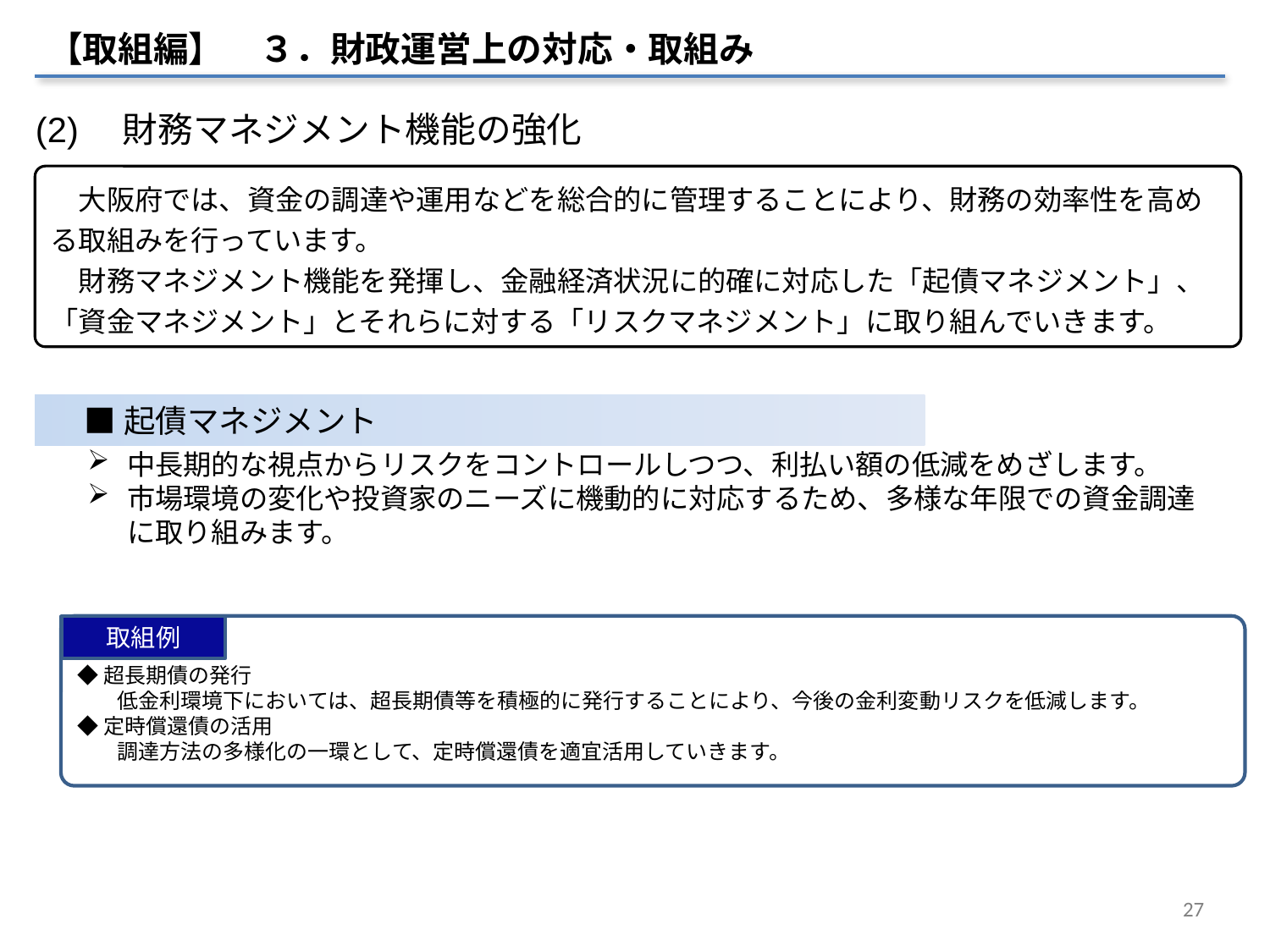

【取組編】　３．財政運営上の対応・取組み
(2)　財務マネジメント機能の強化
　大阪府では、資金の調達や運用などを総合的に管理することにより、財務の効率性を高める取組みを行っています。
　財務マネジメント機能を発揮し、金融経済状況に的確に対応した「起債マネジメント」、「資金マネジメント」とそれらに対する「リスクマネジメント」に取り組んでいきます。
■起債マネジメント
中長期的な視点からリスクをコントロールしつつ、利払い額の低減をめざします。
市場環境の変化や投資家のニーズに機動的に対応するため、多様な年限での資金調達に取り組みます。

取組例
◆超長期債の発行
 　  低金利環境下においては、超長期債等を積極的に発行することにより、今後の金利変動リスクを低減します。
◆定時償還債の活用
 　  調達方法の多様化の一環として、定時償還債を適宜活用していきます。
27